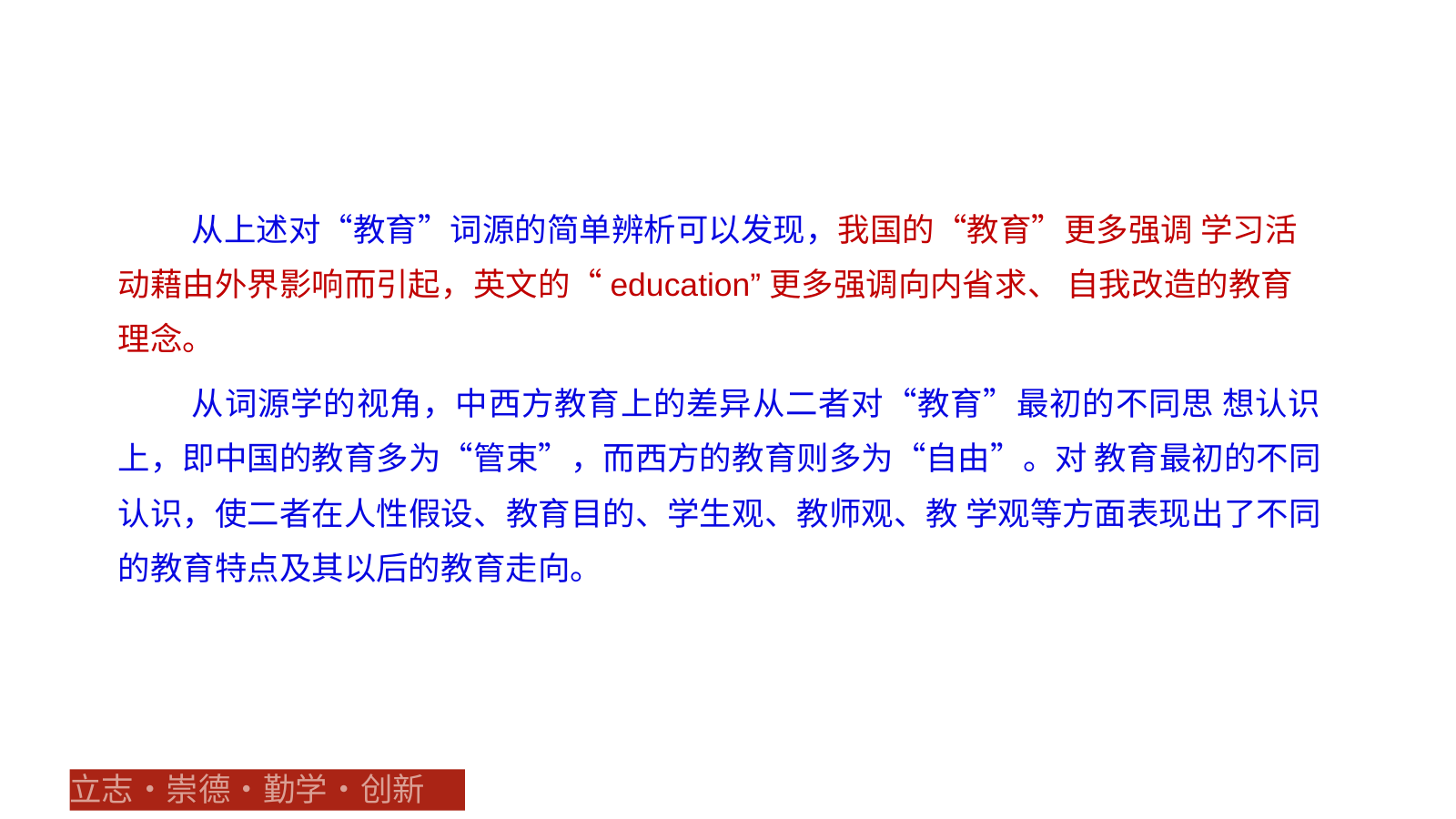

从上述对“教育”词源的简单辨析可以发现，我国的“教育”更多强调 学习活动藉由外界影响而引起，英文的“education”更多强调向内省求、 自我改造的教育理念。
从词源学的视角，中西方教育上的差异从二者对“教育”最初的不同思 想认识上，即中国的教育多为“管束”，而西方的教育则多为“自由”。对 教育最初的不同认识，使二者在人性假设、教育目的、学生观、教师观、教 学观等方面表现出了不同的教育特点及其以后的教育走向。
立志•崇德•勤学•创新